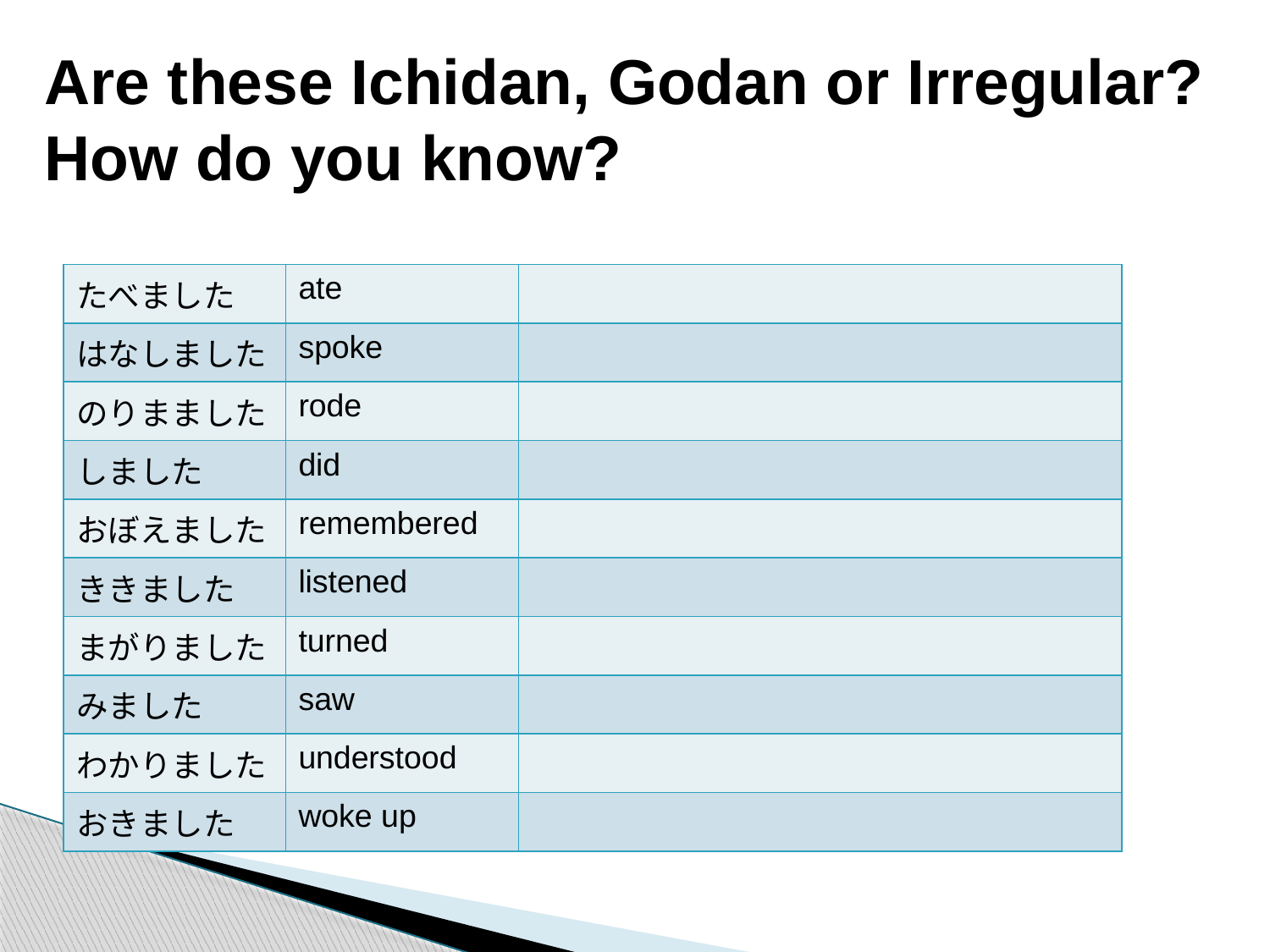

# Are these Ichidan, Godan or Irregular? How do you know?
| たべました | ate |  |
| --- | --- | --- |
| はなしました | spoke |  |
| のりまました | rode |  |
| しました | did |  |
| おぼえました | remembered |  |
| ききました | listened |  |
| まがりました | turned |  |
| みました | saw |  |
| わかりました | understood |  |
| おきました | woke up |  |